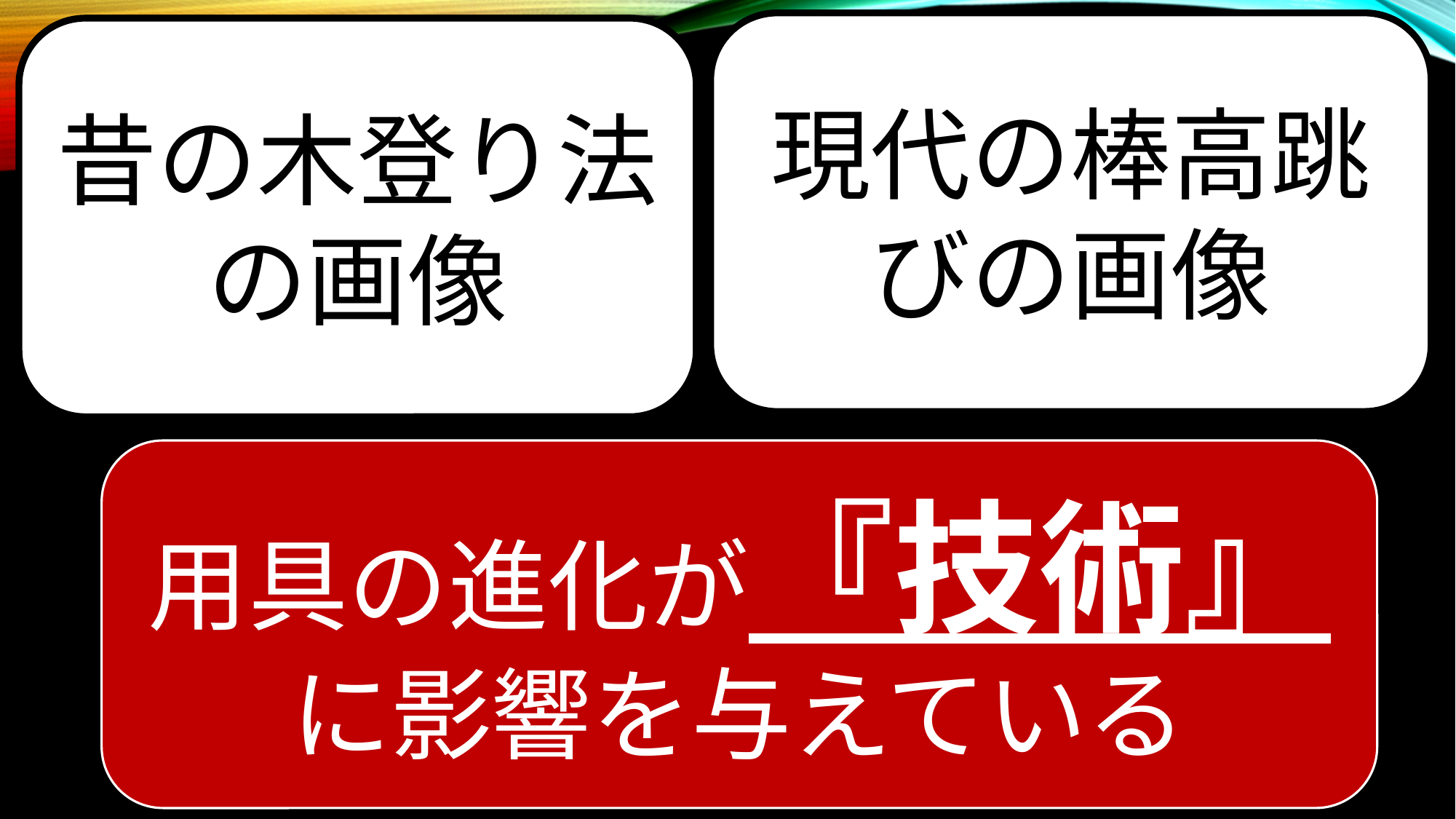

現代の棒高跳びの画像
昔の木登り法の画像
#

用具の進化が『技術』に影響を与えている